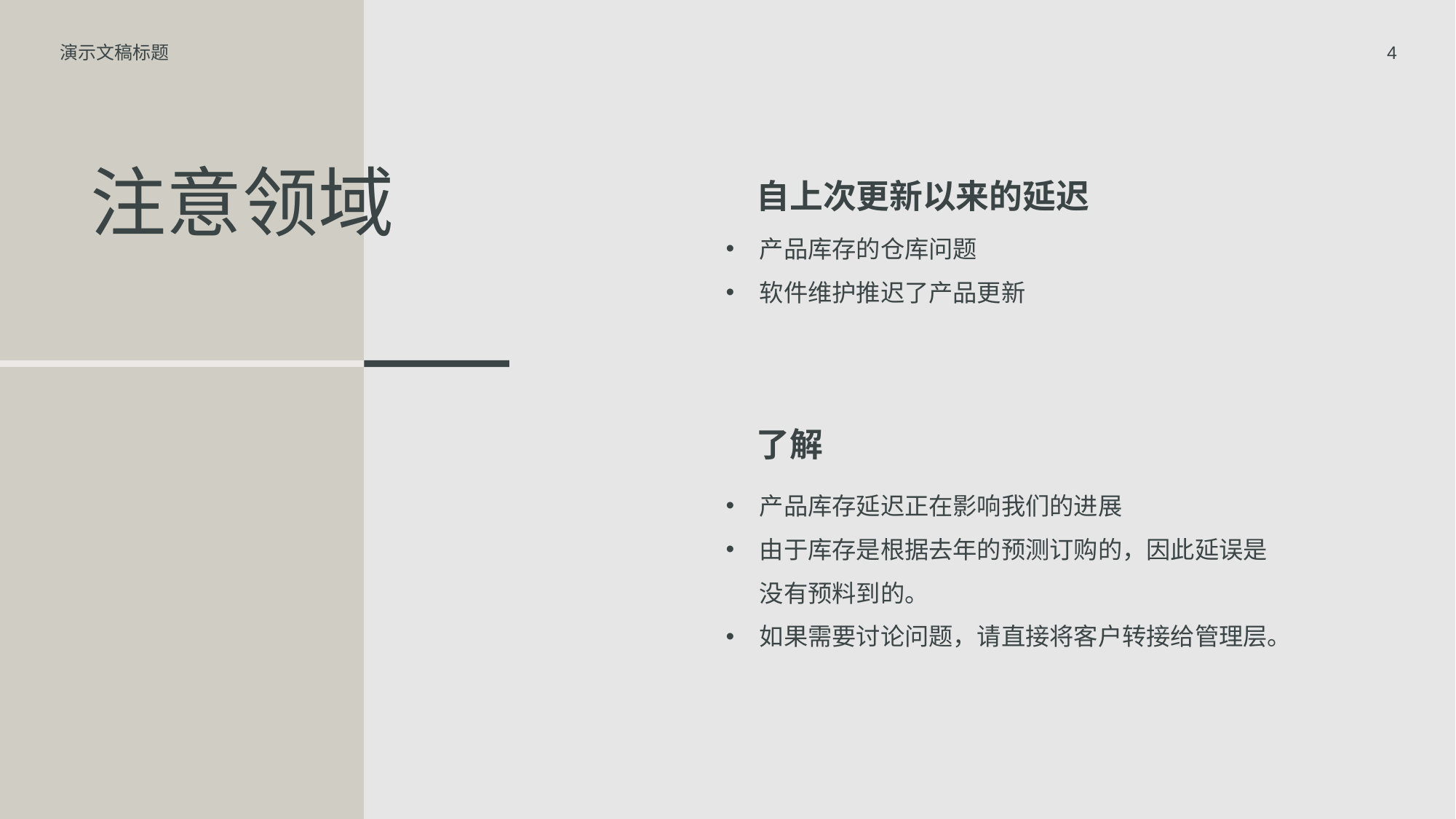

演示文稿标题
4
自上次更新以来的延迟
# 注意领域
产品库存的仓库问题
软件维护推迟了产品更新
了解
产品库存延迟正在影响我们的进展
由于库存是根据去年的预测订购的，因此延误是没有预料到的。
如果需要讨论问题，请直接将客户转接给管理层。